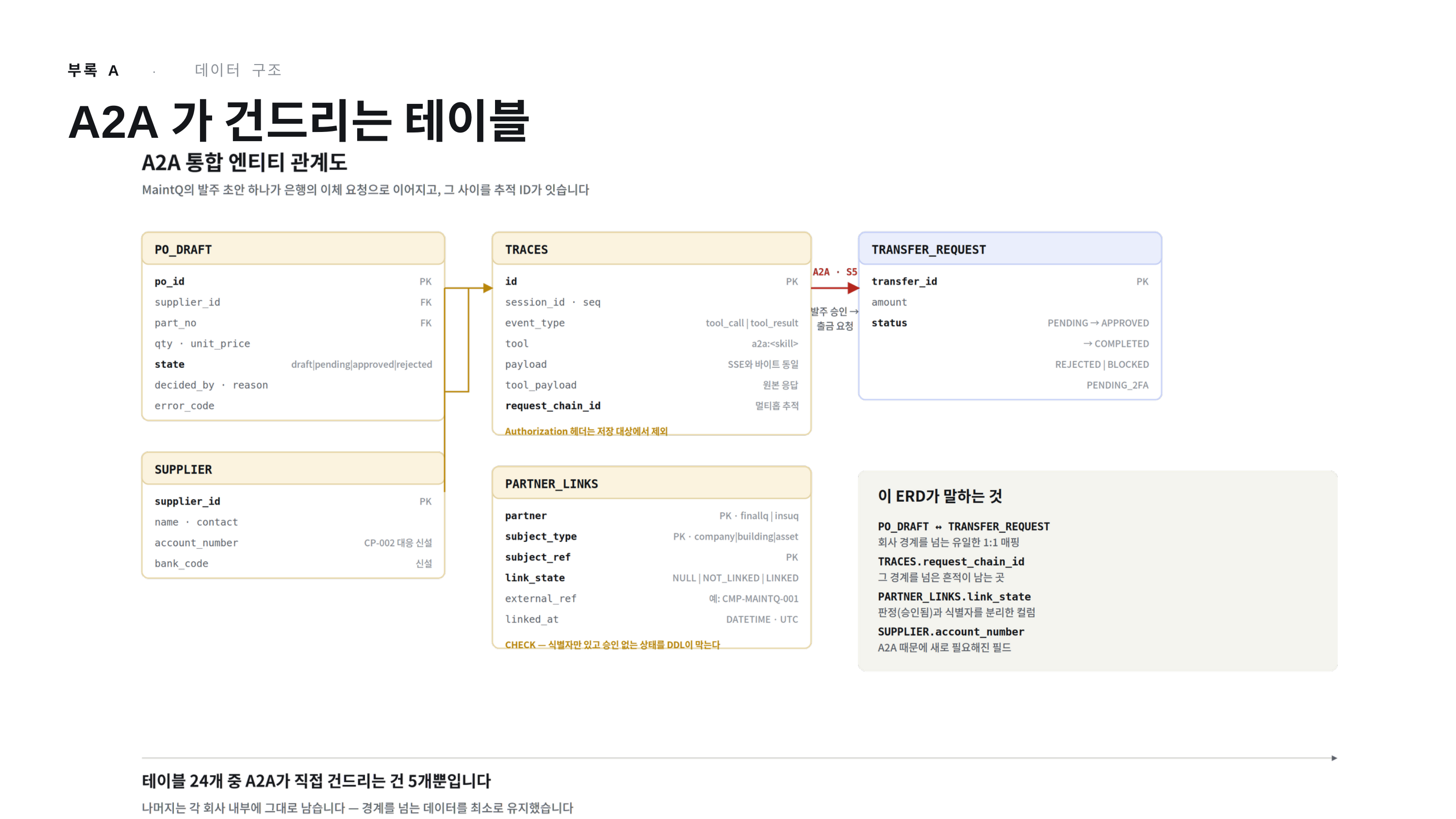

부록 A   ·   데이터 구조
A2A가 건드리는 테이블